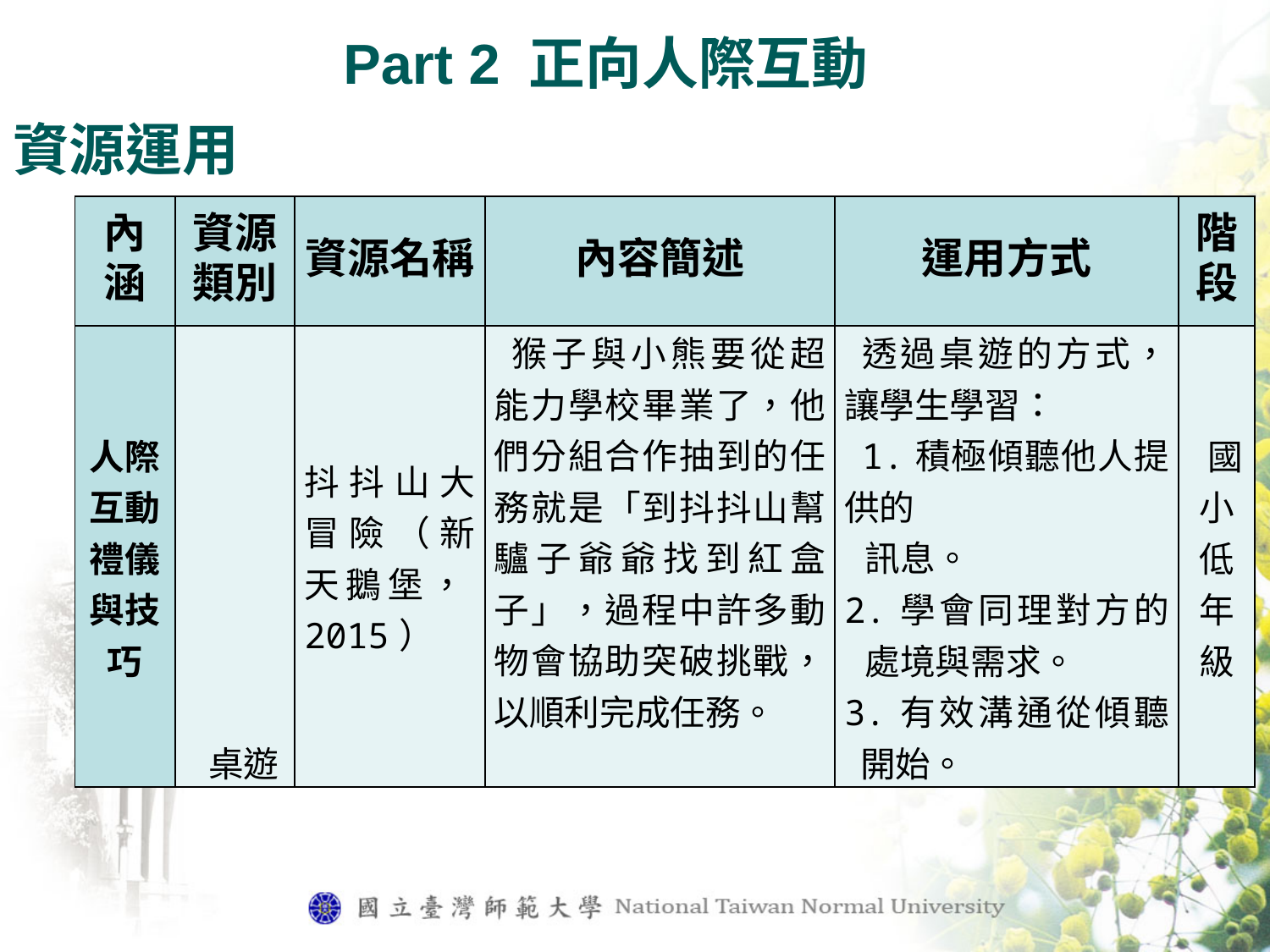

Part 2 正向人際互動
資源運用
| 內涵 | 資源類別 | 資源名稱 | 內容簡述 | 運用方式 | 階段 |
| --- | --- | --- | --- | --- | --- |
| 人際互動禮儀與技巧 | 桌遊 | 抖抖山大冒險（新天鵝堡，2015） | 猴子與小熊要從超能力學校畢業了，他們分組合作抽到的任務就是「到抖抖山幫驢子爺爺找到紅盒子」，過程中許多動物會協助突破挑戰，以順利完成任務。 | 透過桌遊的方式，讓學生學習： 1.積極傾聽他人提供的 訊息。 2.學會同理對方的處境與需求。 3.有效溝通從傾聽開始。 | 國小低年級 |